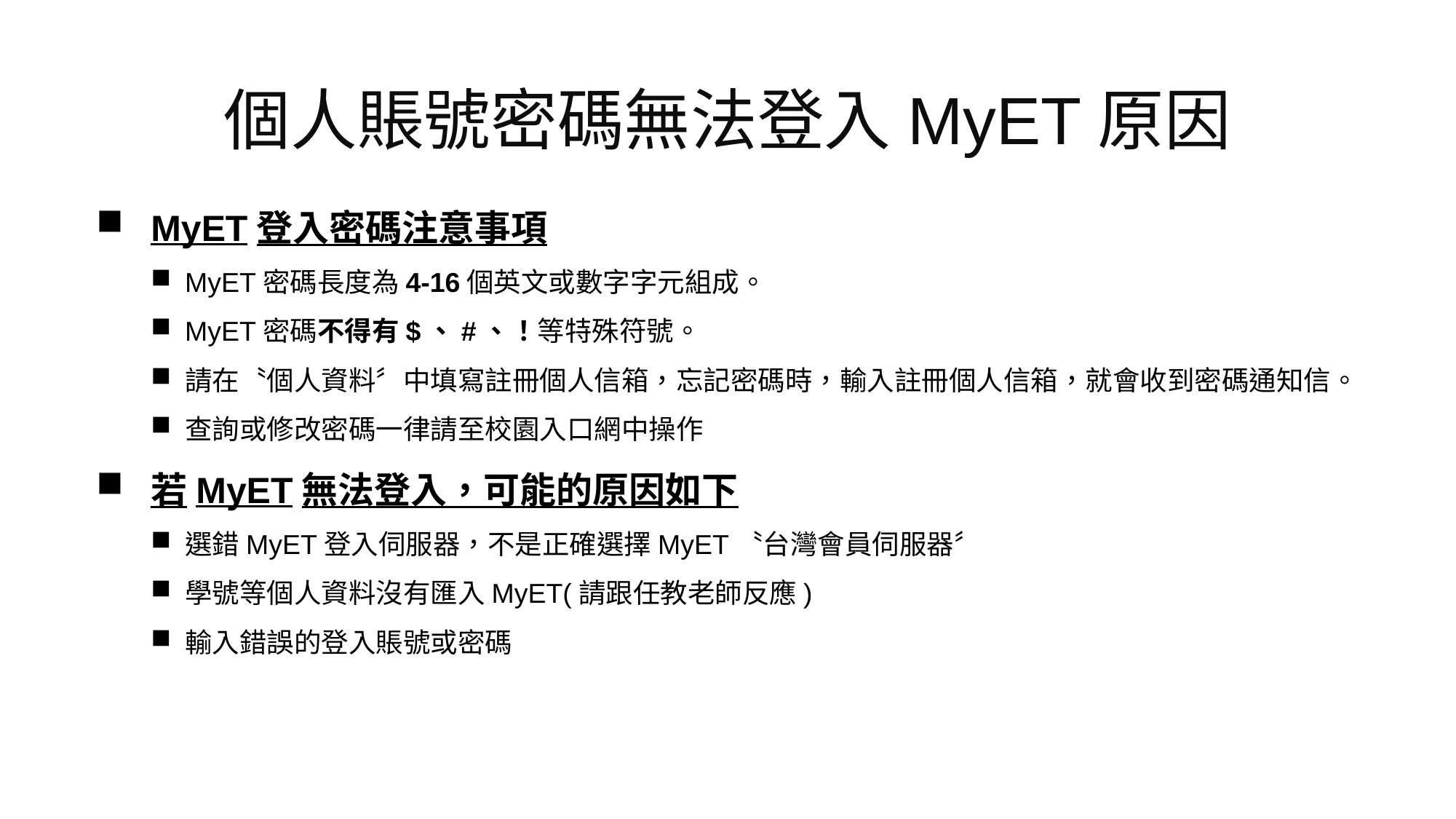

# 個人賬號密碼無法登入MyET原因
MyET登入密碼注意事項
MyET密碼長度為4-16個英文或數字字元組成。
MyET密碼不得有$、#、！等特殊符號。
請在〝個人資料〞中填寫註冊個人信箱，忘記密碼時，輸入註冊個人信箱，就會收到密碼通知信。
查詢或修改密碼一律請至校園入口網中操作
若MyET無法登入，可能的原因如下
選錯MyET登入伺服器，不是正確選擇MyET〝台灣會員伺服器〞
學號等個人資料沒有匯入MyET(請跟任教老師反應)
輸入錯誤的登入賬號或密碼